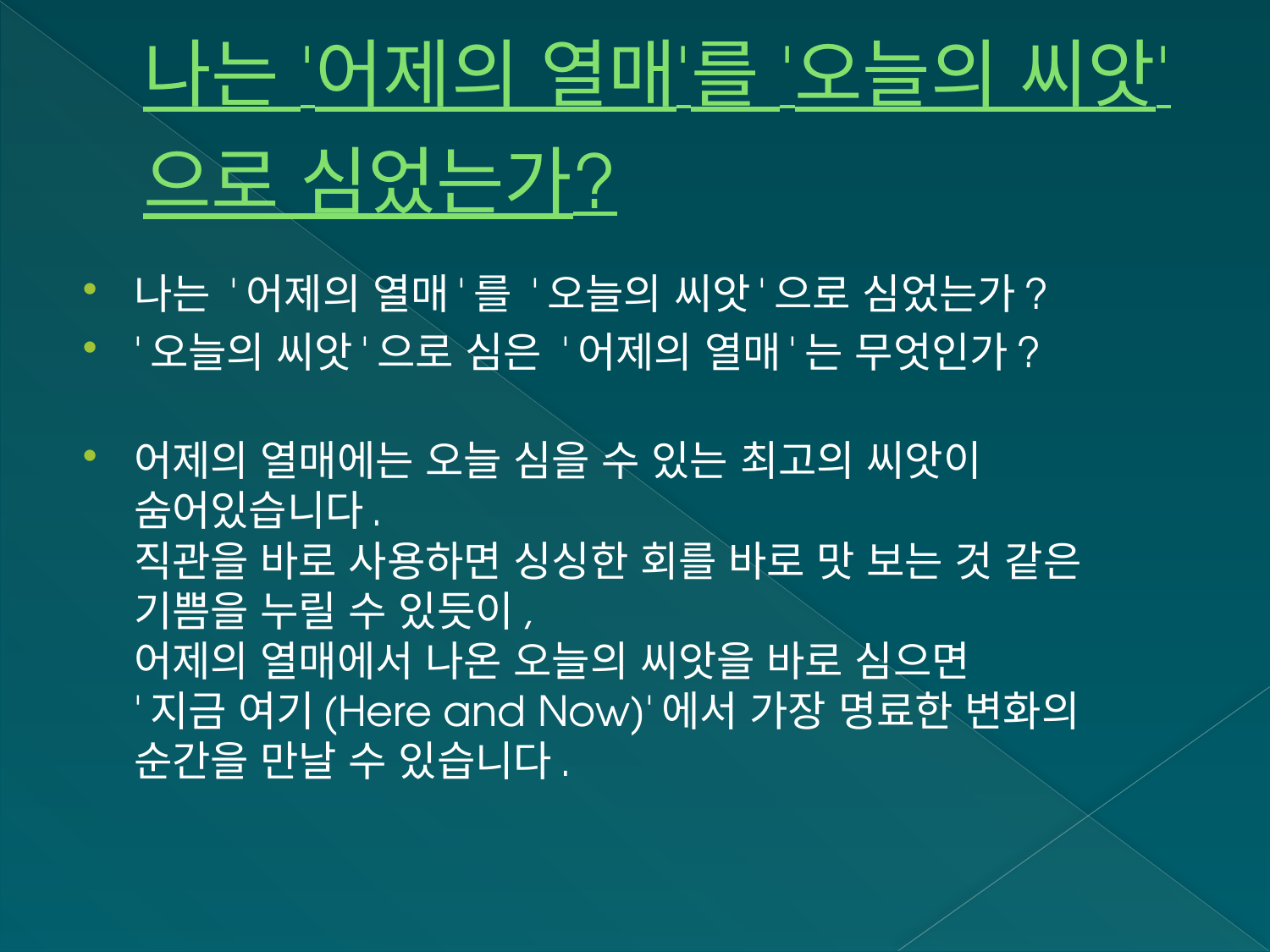

# 나는 '어제의 열매'를 '오늘의 씨앗'으로 심었는가?
나는 '어제의 열매'를 '오늘의 씨앗'으로 심었는가?
'오늘의 씨앗'으로 심은 '어제의 열매'는 무엇인가?
어제의 열매에는 오늘 심을 수 있는 최고의 씨앗이 숨어있습니다.
직관을 바로 사용하면 싱싱한 회를 바로 맛 보는 것 같은 기쁨을 누릴 수 있듯이,
어제의 열매에서 나온 오늘의 씨앗을 바로 심으면
'지금 여기(Here and Now)'에서 가장 명료한 변화의 순간을 만날 수 있습니다.